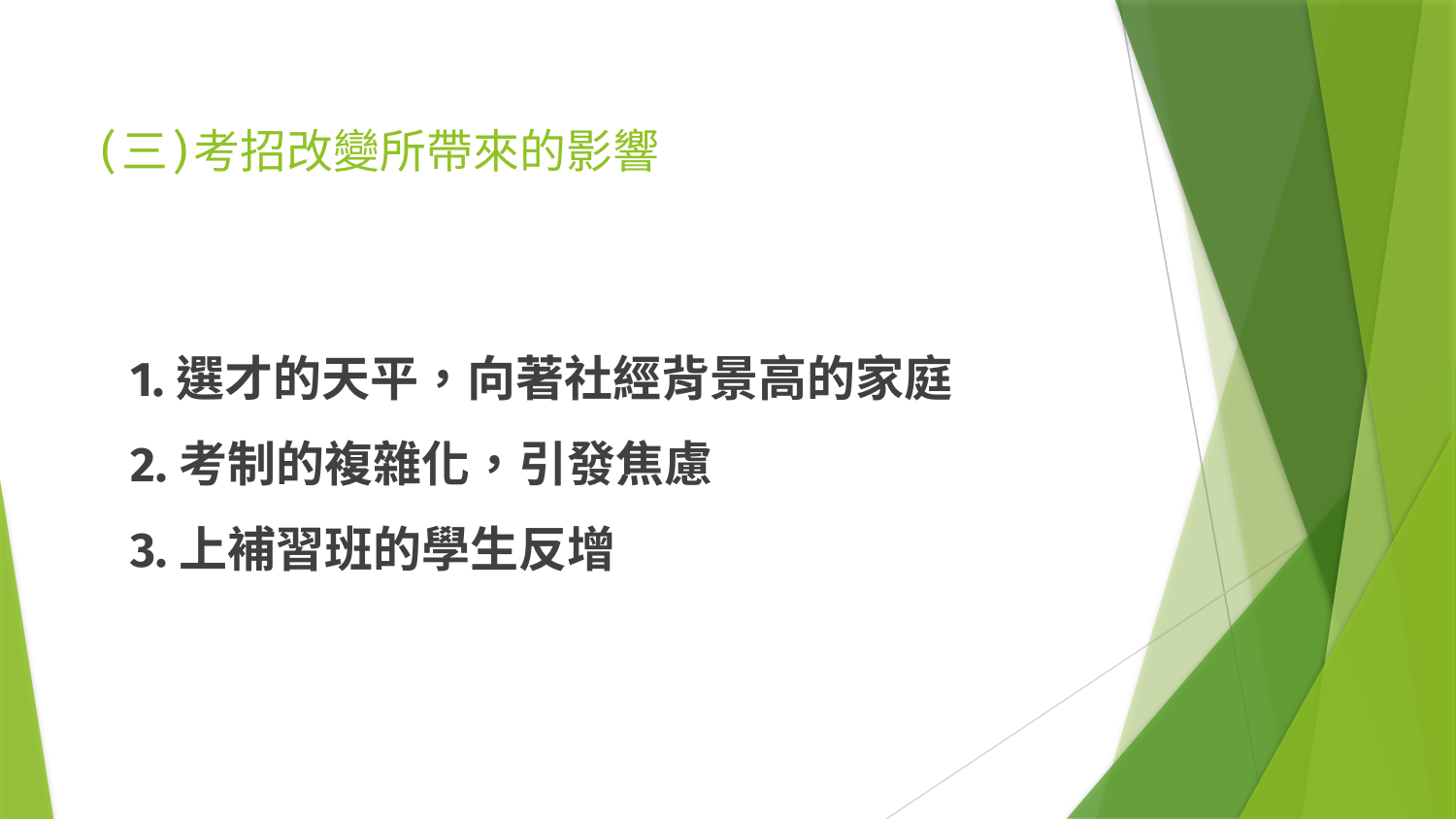

# (三)考招改變所帶來的影響

1.選才的天平，向著社經背景高的家庭
2.考制的複雜化，引發焦慮
3.上補習班的學生反增